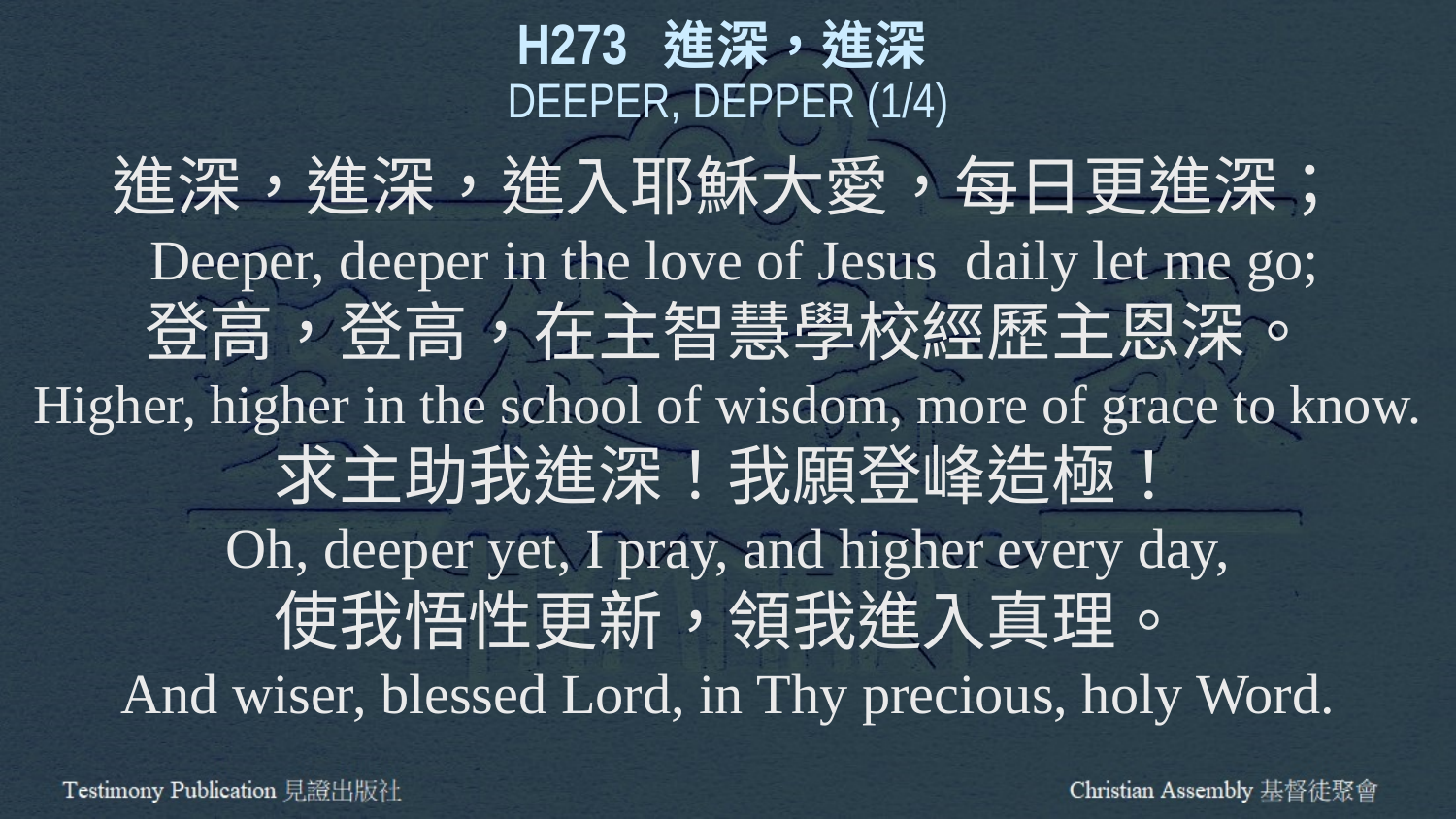

H273  進深，進深
DEEPER, DEPPER (1/4)
進深，進深，進入耶穌大愛，每日更進深；
 Deeper, deeper in the love of Jesus  daily let me go;
登高，登高，在主智慧學校經歷主恩深。
Higher, higher in the school of wisdom, more of grace to know.
求主助我進深！我願登峰造極！
Oh, deeper yet, I pray, and higher every day,
使我悟性更新，領我進入真理。
And wiser, blessed Lord, in Thy precious, holy Word.